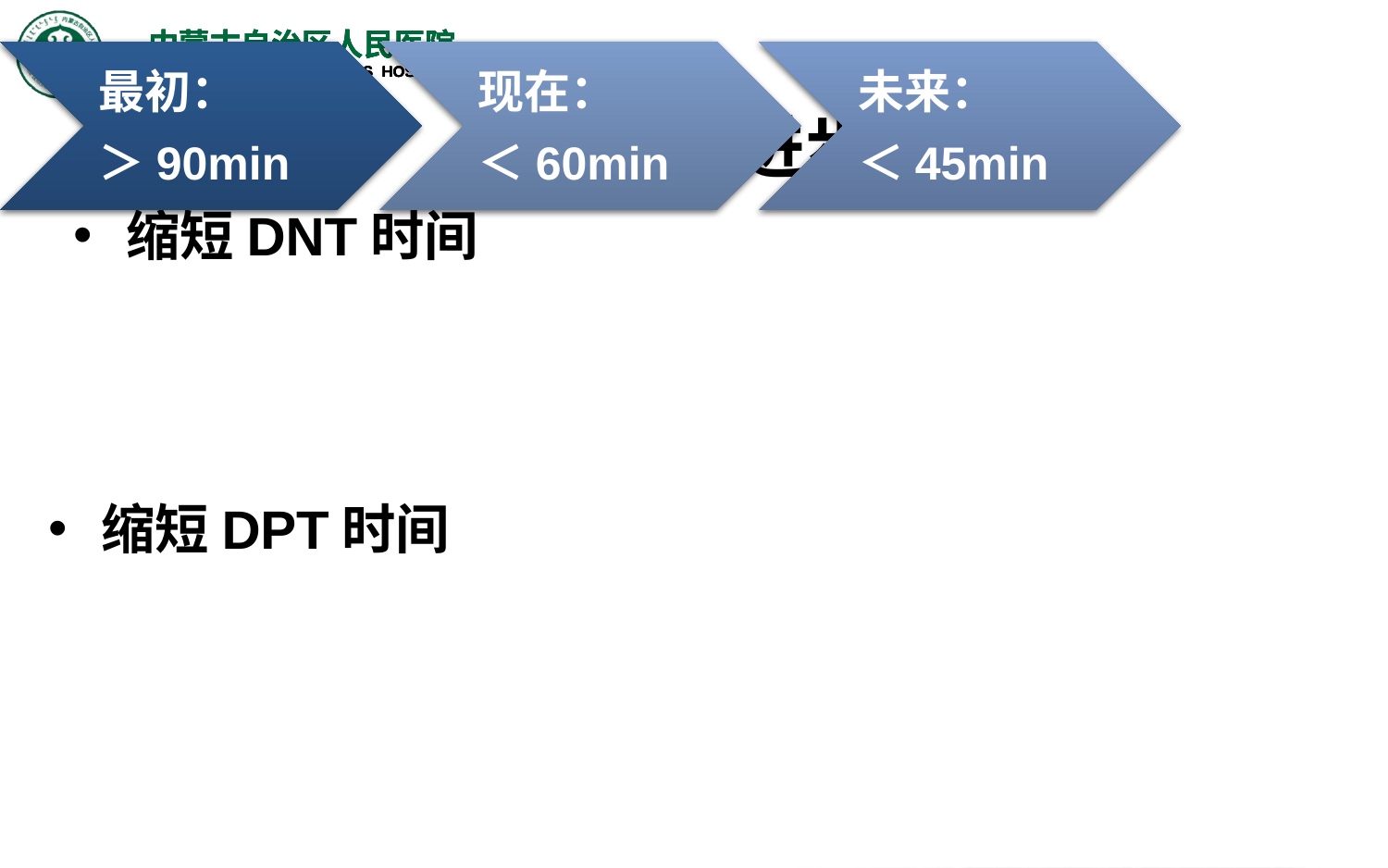

# 取得的进步
缩短DNT时间
最初：
＞90min
现在：
＜60min
未来：
＜45min
缩短DPT时间
最初：
＞90min
现在：
＜60min
未来：
＜45min